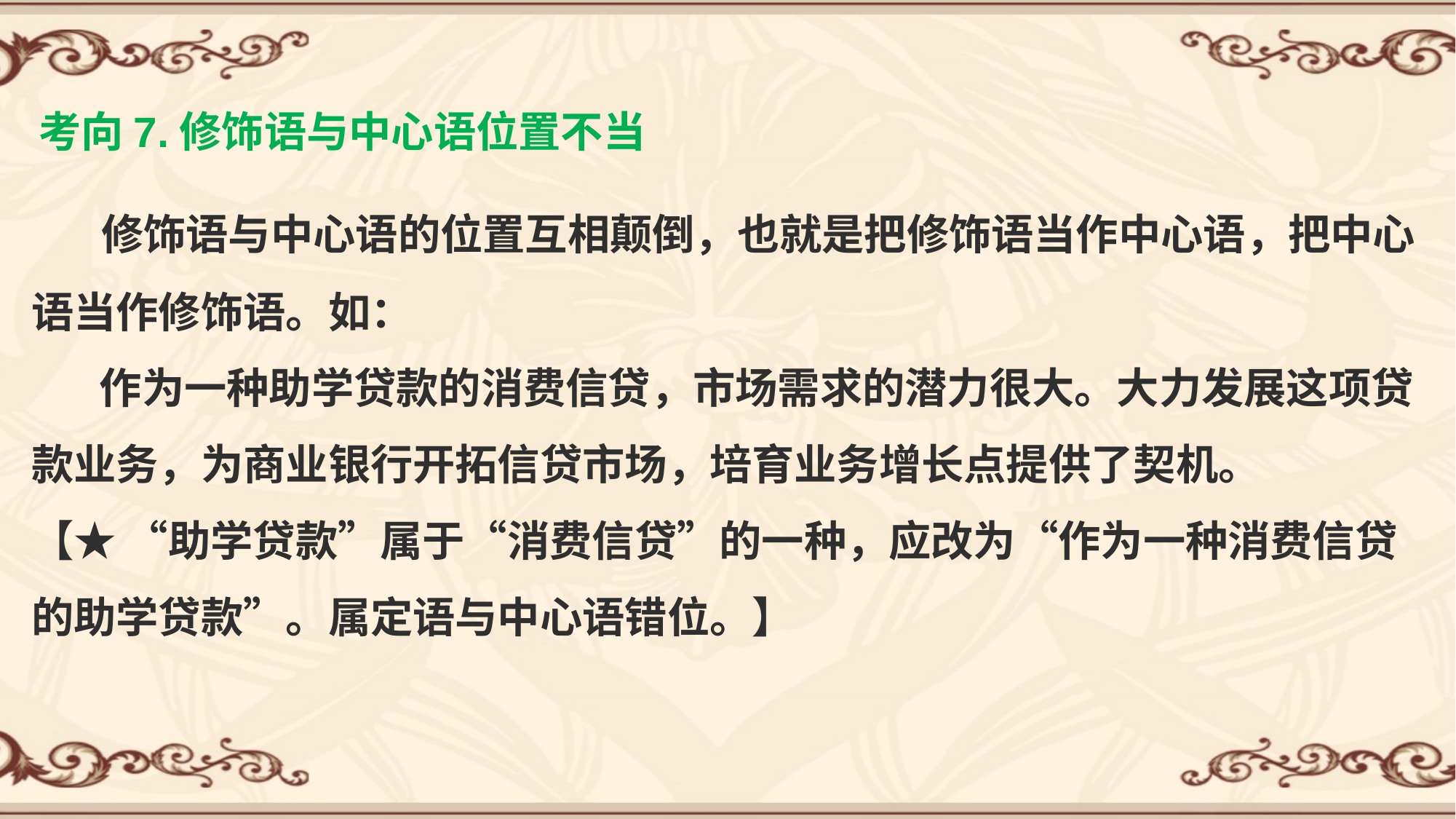

考向7.修饰语与中心语位置不当
      修饰语与中心语的位置互相颠倒，也就是把修饰语当作中心语，把中心语当作修饰语。如：
      作为一种助学贷款的消费信贷，市场需求的潜力很大。大力发展这项贷款业务，为商业银行开拓信贷市场，培育业务增长点提供了契机。
【★ “助学贷款”属于“消费信贷”的一种，应改为“作为一种消费信贷的助学贷款”。属定语与中心语错位。】